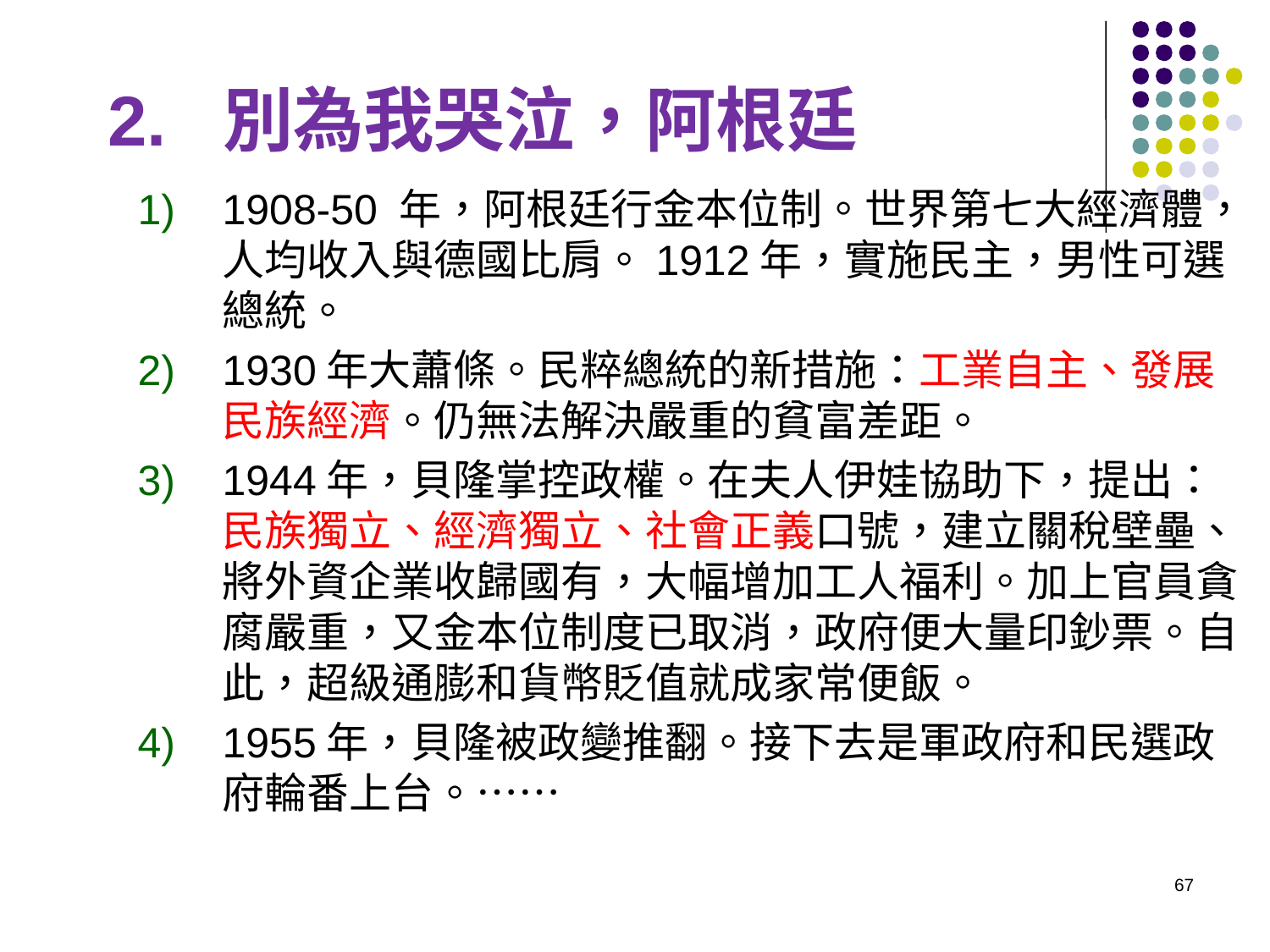

2.  別為我哭泣，阿根廷
1908-50 年，阿根廷行金本位制。世界第七大經濟體，人均收入與德國比肩。1912年，實施民主，男性可選總統。
1930年大蕭條。民粹總統的新措施：工業自主、發展民族經濟。仍無法解決嚴重的貧富差距。
1944年，貝隆掌控政權。在夫人伊娃協助下，提出：民族獨立、經濟獨立、社會正義口號，建立關稅壁壘、將外資企業收歸國有，大幅增加工人福利。加上官員貪腐嚴重，又金本位制度已取消，政府便大量印鈔票。自此，超級通膨和貨幣貶值就成家常便飯。
1955年，貝隆被政變推翻。接下去是軍政府和民選政府輪番上台。……
67